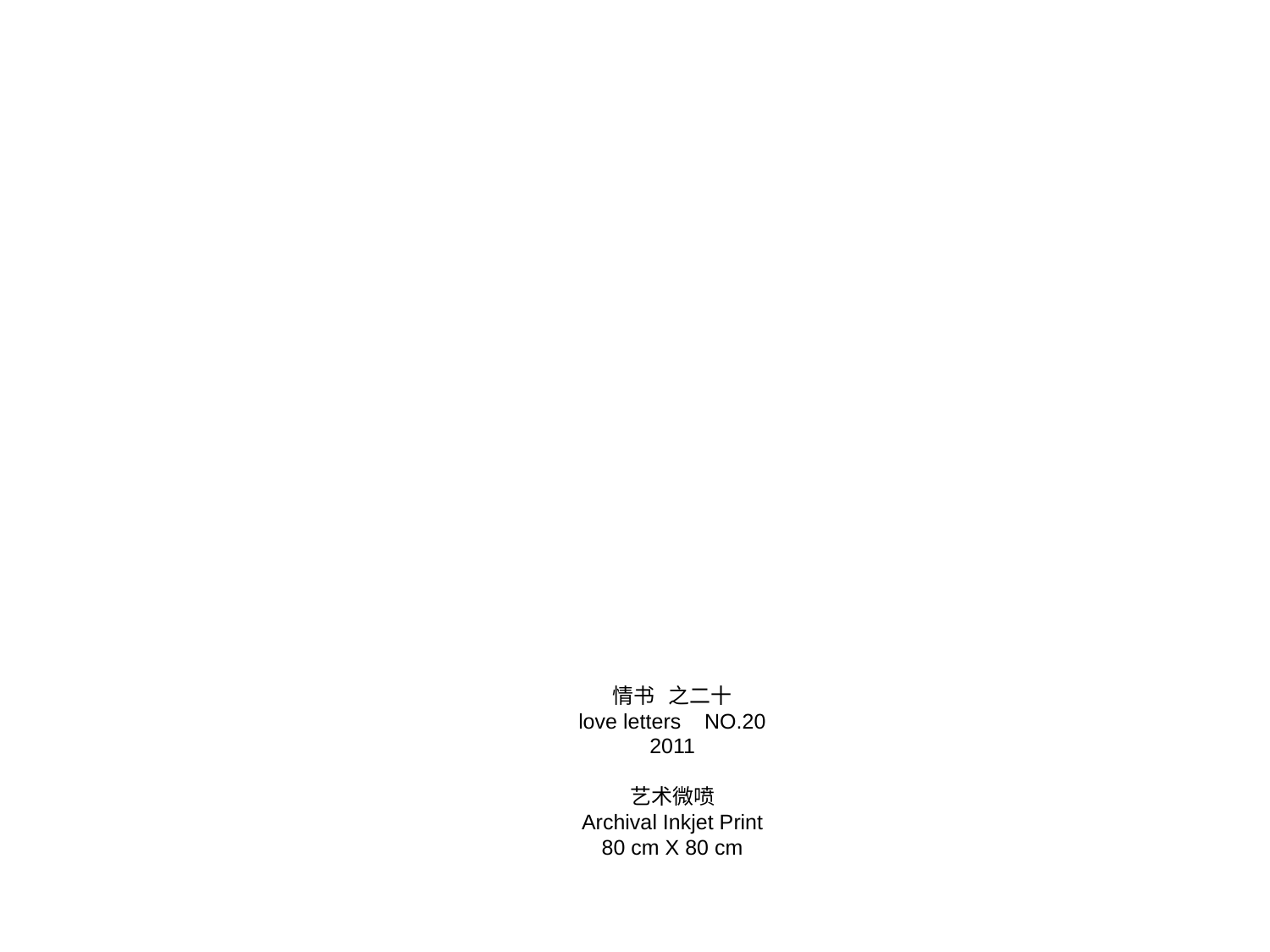

情书   之二十
love letters    NO.20
2011

艺术微喷
Archival Inkjet Print
80 cm X 80 cm